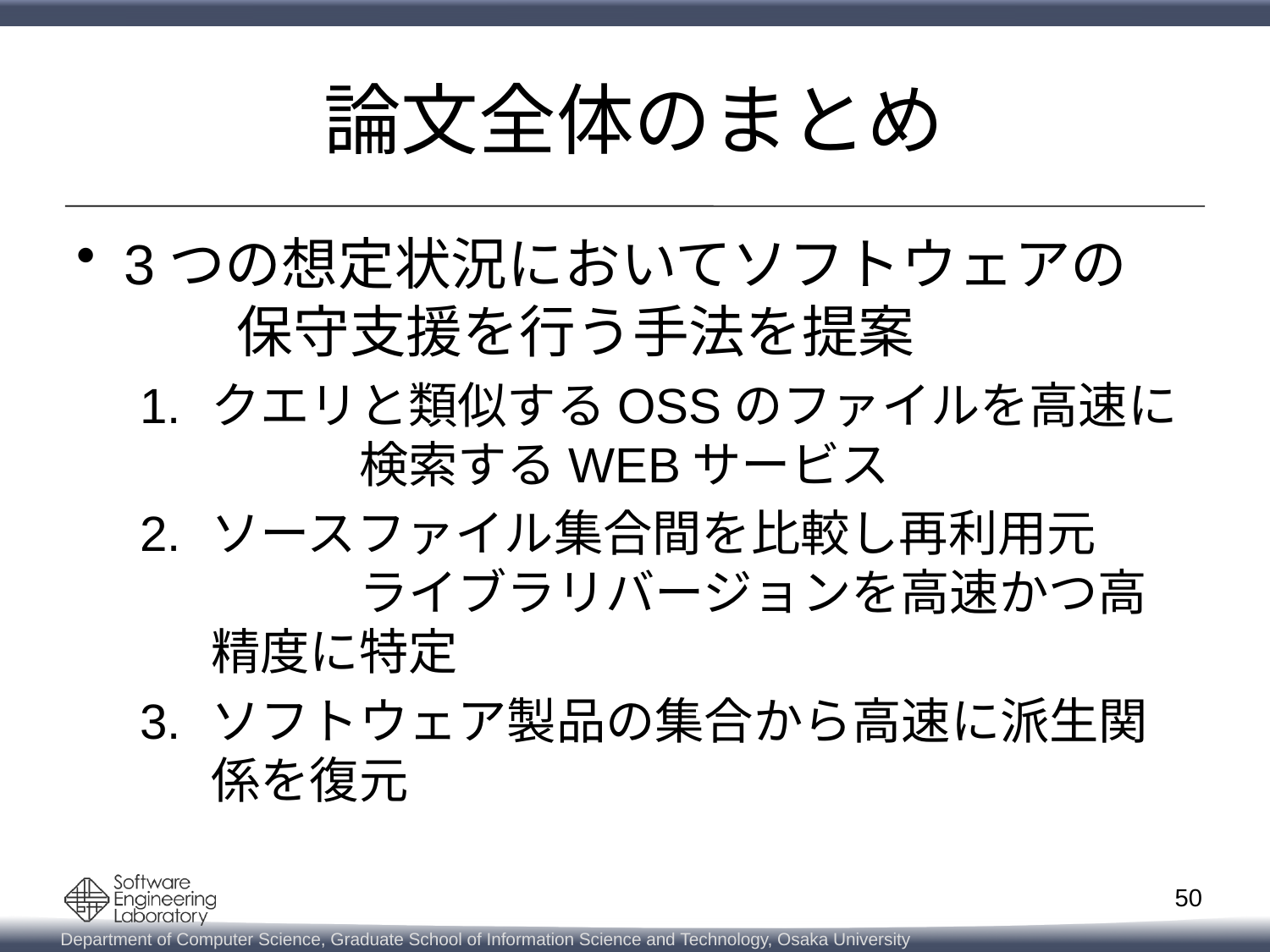

# 論文全体のまとめ
3つの想定状況においてソフトウェアの　　　保守支援を行う手法を提案
クエリと類似するOSSのファイルを高速に　　　検索するWEBサービス
ソースファイル集合間を比較し再利用元　　　　ライブラリバージョンを高速かつ高精度に特定
ソフトウェア製品の集合から高速に派生関係を復元
50